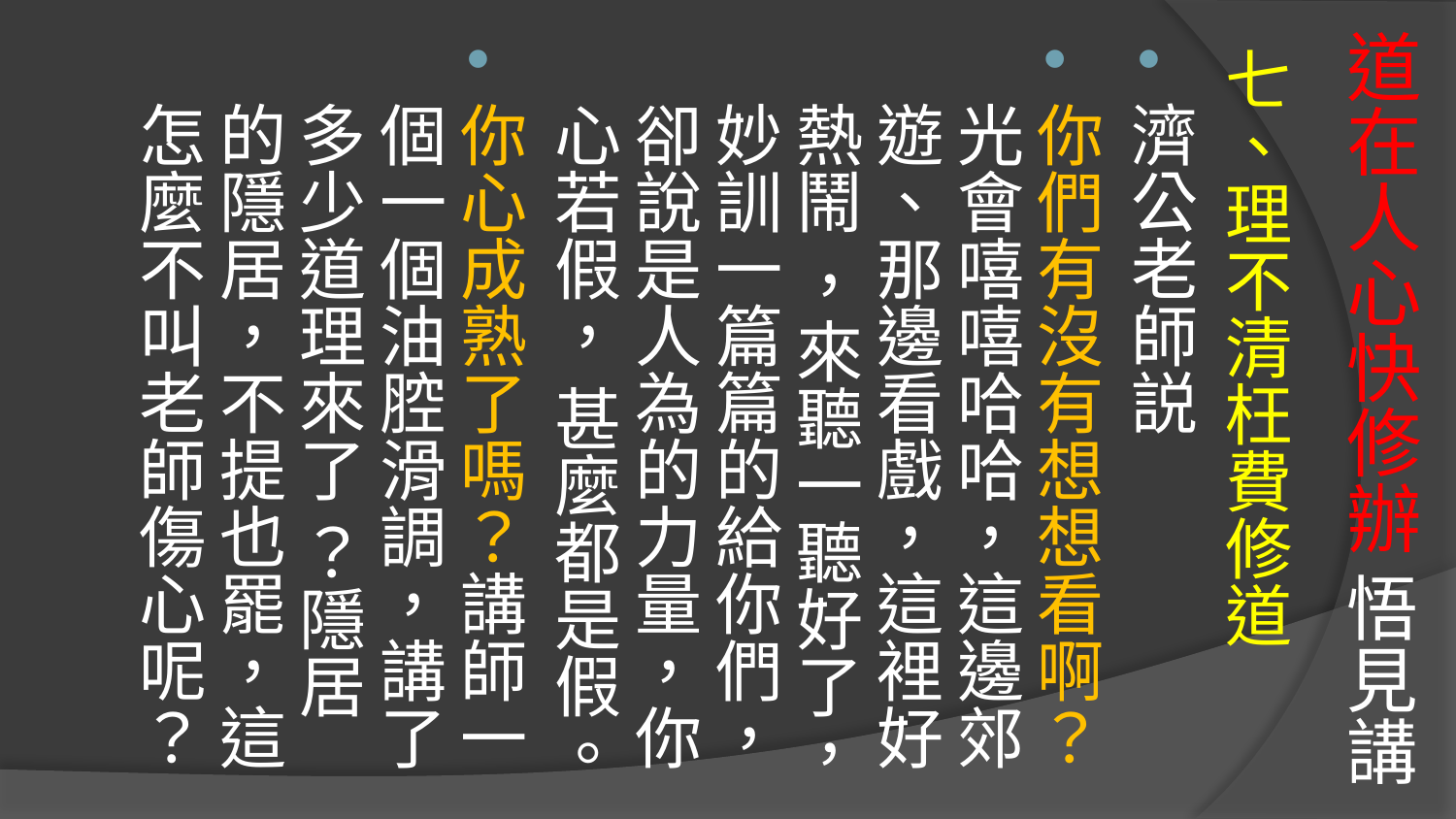

# 道在人心快修辦 悟見講
七、理不清枉費修道
濟公老師説
你們有沒有想想看啊？光會嘻嘻哈哈，這邊郊遊、那邊看戲，這裡好熱鬧 ，來聽一聽好了，妙訓一篇篇的給你們，卻說是人為的力量，你心若假， 甚麼都是假。
你心成熟了嗎？講師一個一個油腔滑調，講了多少道理來了 ？隱居的隱居，不提也罷，這怎麼不叫老師傷心呢？